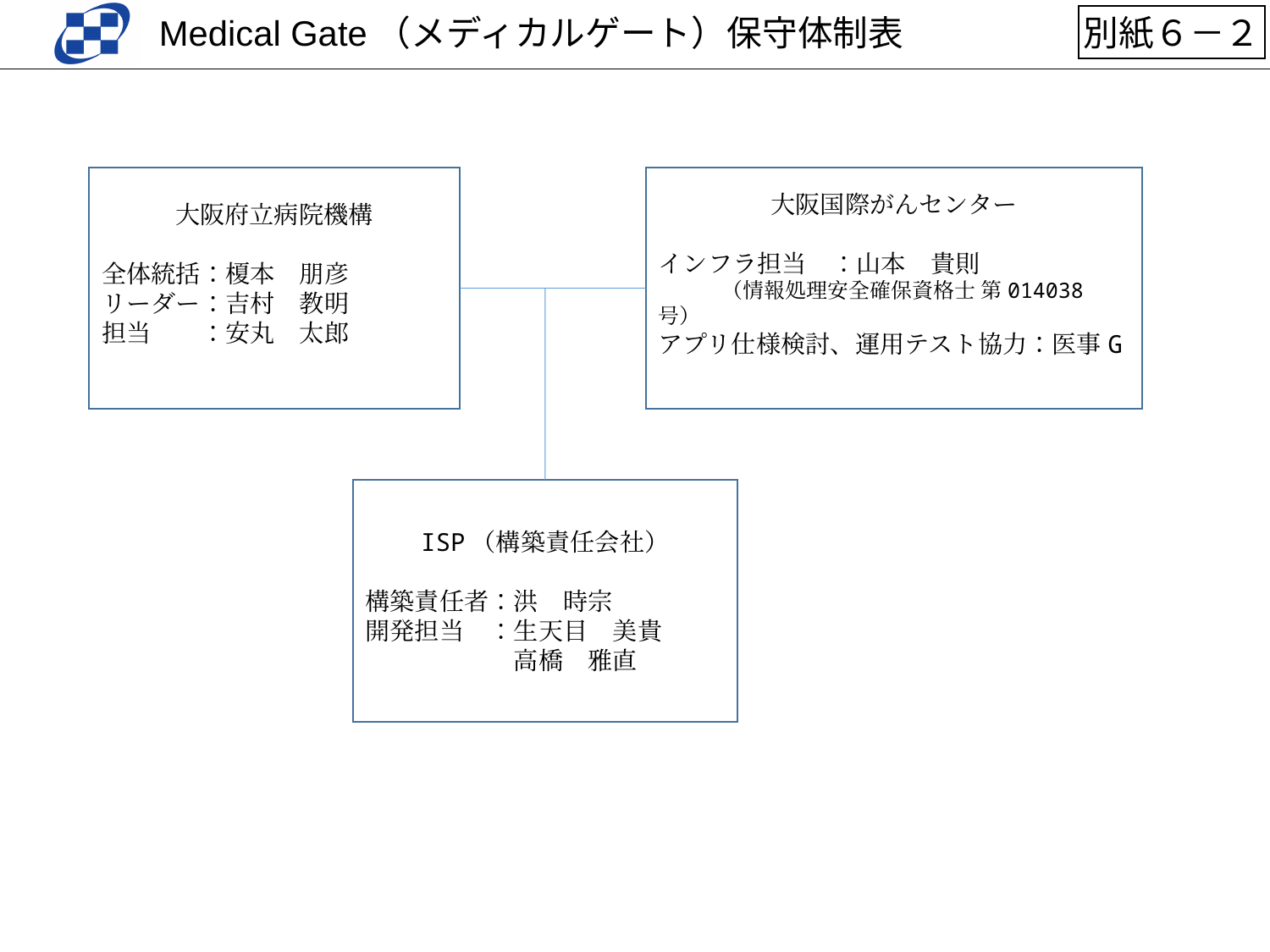

Medical Gate（メディカルゲート）保守体制表
別紙６－２
大阪府立病院機構

全体統括：榎本　朋彦
リーダー：吉村　教明
担当　　：安丸　太郎

大阪国際がんセンター

インフラ担当　：山本　貴則
　　　（情報処理安全確保資格士 第014038号）
アプリ仕様検討、運用テスト協力：医事G

ISP（構築責任会社）

構築責任者：洪　時宗
開発担当　：生天目　美貴
　　　　　　高橋　雅直